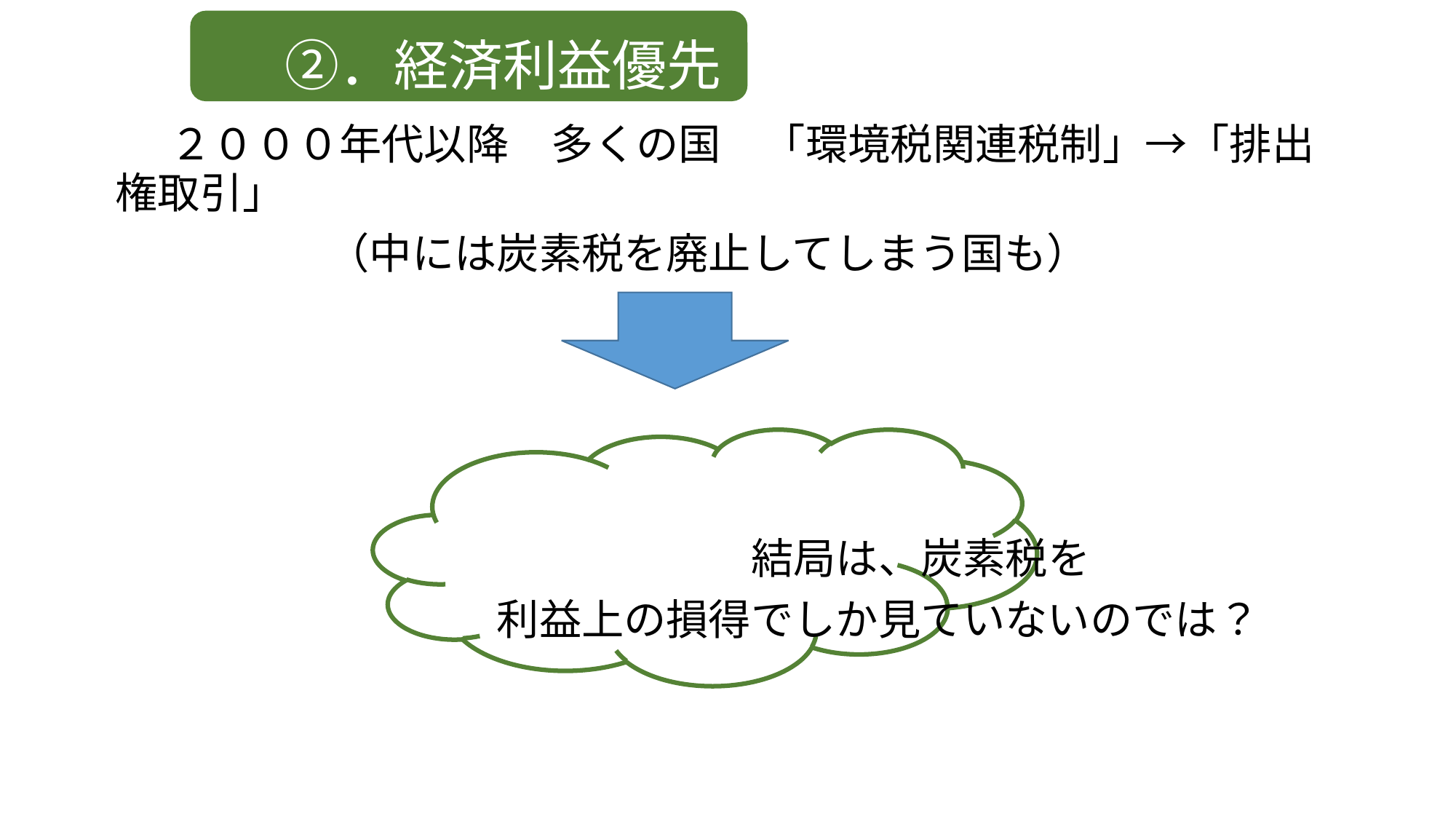

②．経済利益優先
　２０００年代以降　多くの国　「環境税関連税制」→「排出権取引」
　　　　　（中には炭素税を廃止してしまう国も）

　　　　　　　　　　　　　　　結局は、炭素税を
　　　　　　　　　利益上の損得でしか見ていないのでは？